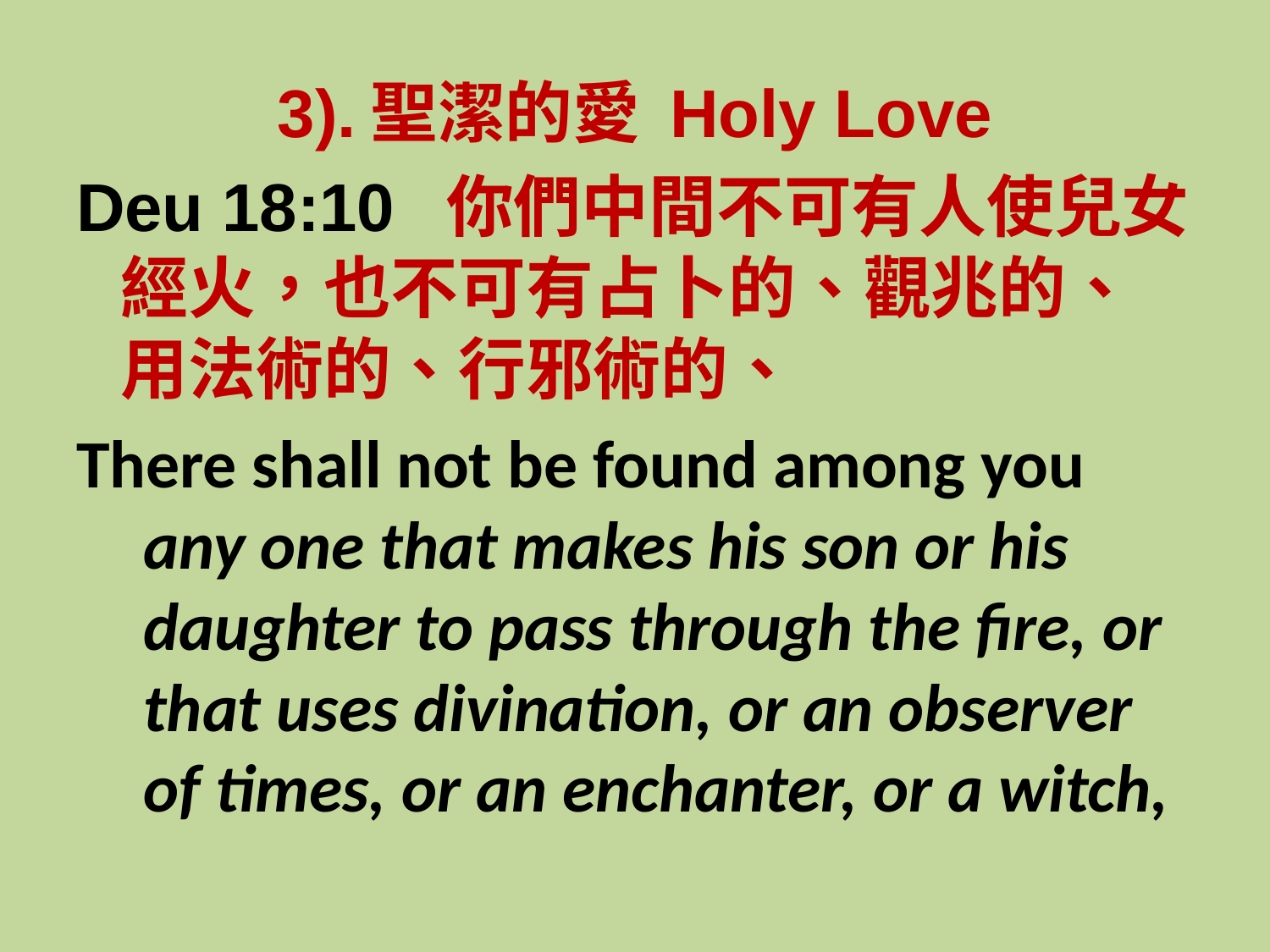

3).聖潔的愛 Holy Love
Deu 18:10  你們中間不可有人使兒女經火，也不可有占卜的、觀兆的、用法術的、行邪術的、
There shall not be found among you any one that makes his son or his daughter to pass through the fire, or that uses divination, or an observer of times, or an enchanter, or a witch,